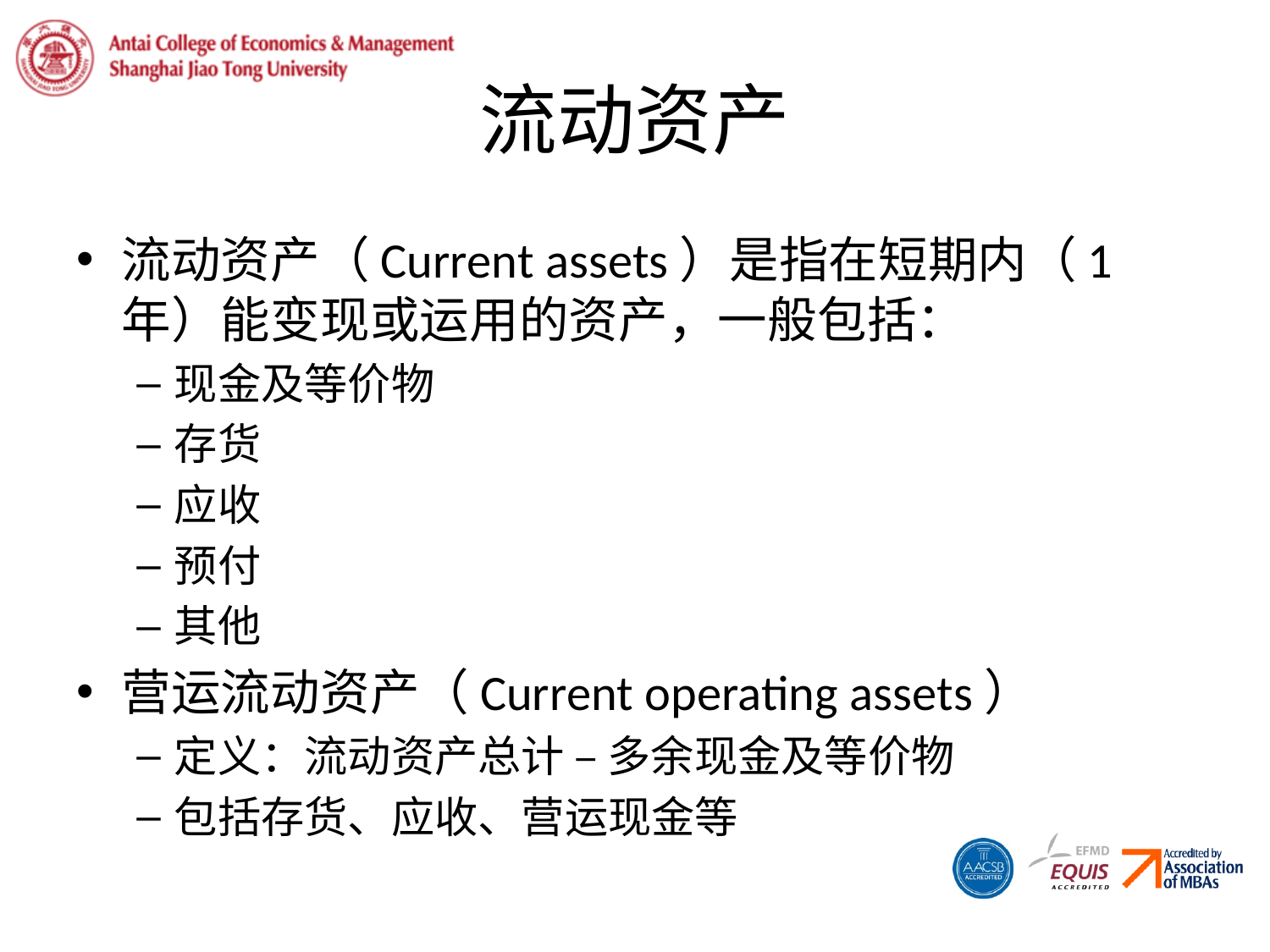

# 流动资产
流动资产（Current assets）是指在短期内（1年）能变现或运用的资产，一般包括：
现金及等价物
存货
应收
预付
其他
营运流动资产（Current operating assets）
定义：流动资产总计 – 多余现金及等价物
包括存货、应收、营运现金等